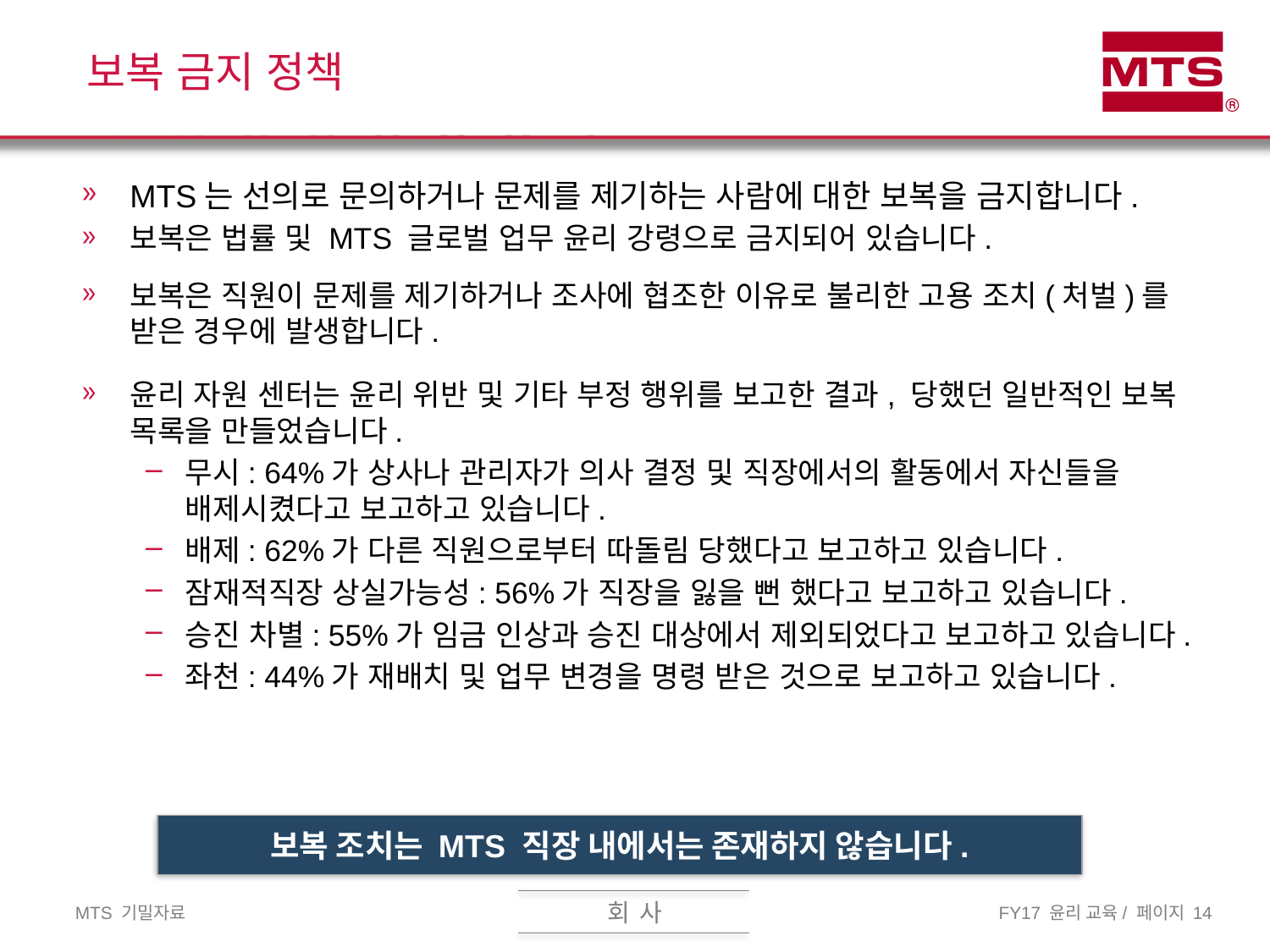

# 보복 금지 정책
MTS는 선의로 문의하거나 문제를 제기하는 사람에 대한 보복을 금지합니다.
보복은 법률 및 MTS 글로벌 업무 윤리 강령으로 금지되어 있습니다.
보복은 직원이 문제를 제기하거나 조사에 협조한 이유로 불리한 고용 조치(처벌)를 받은 경우에 발생합니다.
윤리 자원 센터는 윤리 위반 및 기타 부정 행위를 보고한 결과, 당했던 일반적인 보복 목록을 만들었습니다.
무시: 64%가 상사나 관리자가 의사 결정 및 직장에서의 활동에서 자신들을 배제시켰다고 보고하고 있습니다.
배제: 62%가 다른 직원으로부터 따돌림 당했다고 보고하고 있습니다.
잠재적직장 상실가능성: 56%가 직장을 잃을 뻔 했다고 보고하고 있습니다.
승진 차별: 55%가 임금 인상과 승진 대상에서 제외되었다고 보고하고 있습니다.
좌천: 44%가 재배치 및 업무 변경을 명령 받은 것으로 보고하고 있습니다.

보복 조치는 MTS 직장 내에서는 존재하지 않습니다.